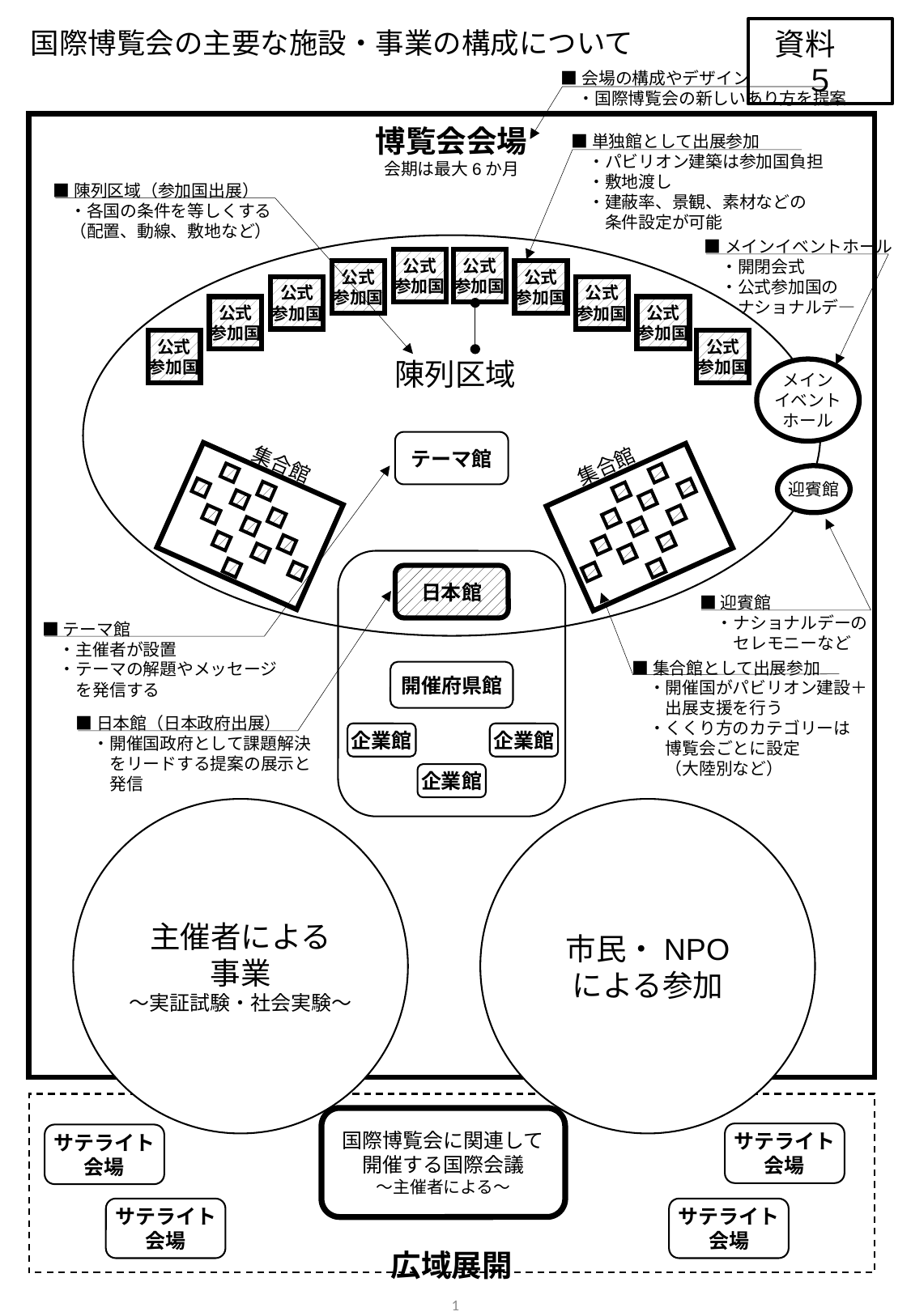

国際博覧会の主要な施設・事業の構成について
資料　５
■会場の構成やデザイン
　・国際博覧会の新しいあり方を提案

博覧会会場
会期は最大6か月
■単独館として出展参加
　・パビリオン建築は参加国負担
　・敷地渡し
　・建蔽率、景観、素材などの
　　条件設定が可能
■陳列区域（参加国出展）
　・各国の条件を等しくする
　（配置、動線、敷地など）

■メインイベントホール
　・開閉会式
　・公式参加国の
　　ナショナルデ―
公式
参加国
公式
参加国
公式
参加国
公式
参加国
公式
参加国
公式
参加国
公式
参加国
公式
参加国
公式
参加国
公式
参加国
陳列区域
メイン
イベントホール
テーマ館
集合館
集合館
迎賓館

日本館
■迎賓館
　・ナショナルデーの
　　セレモニーなど
■テーマ館
　・主催者が設置
　・テーマの解題やメッセージ
　　を発信する
■集合館として出展参加
　・開催国がパビリオン建設＋
　　出展支援を行う
　・くくり方のカテゴリーは
　　博覧会ごとに設定
　　（大陸別など）
開催府県館
■日本館（日本政府出展）
　・開催国政府として課題解決
　　をリードする提案の展示と
　　発信
企業館
企業館
企業館
主催者による
事業
～実証試験・社会実験～
市民・NPO
による参加

国際博覧会に関連して
開催する国際会議
～主催者による～
サテライト会場
サテライト会場
サテライト会場
サテライト会場
広域展開
1